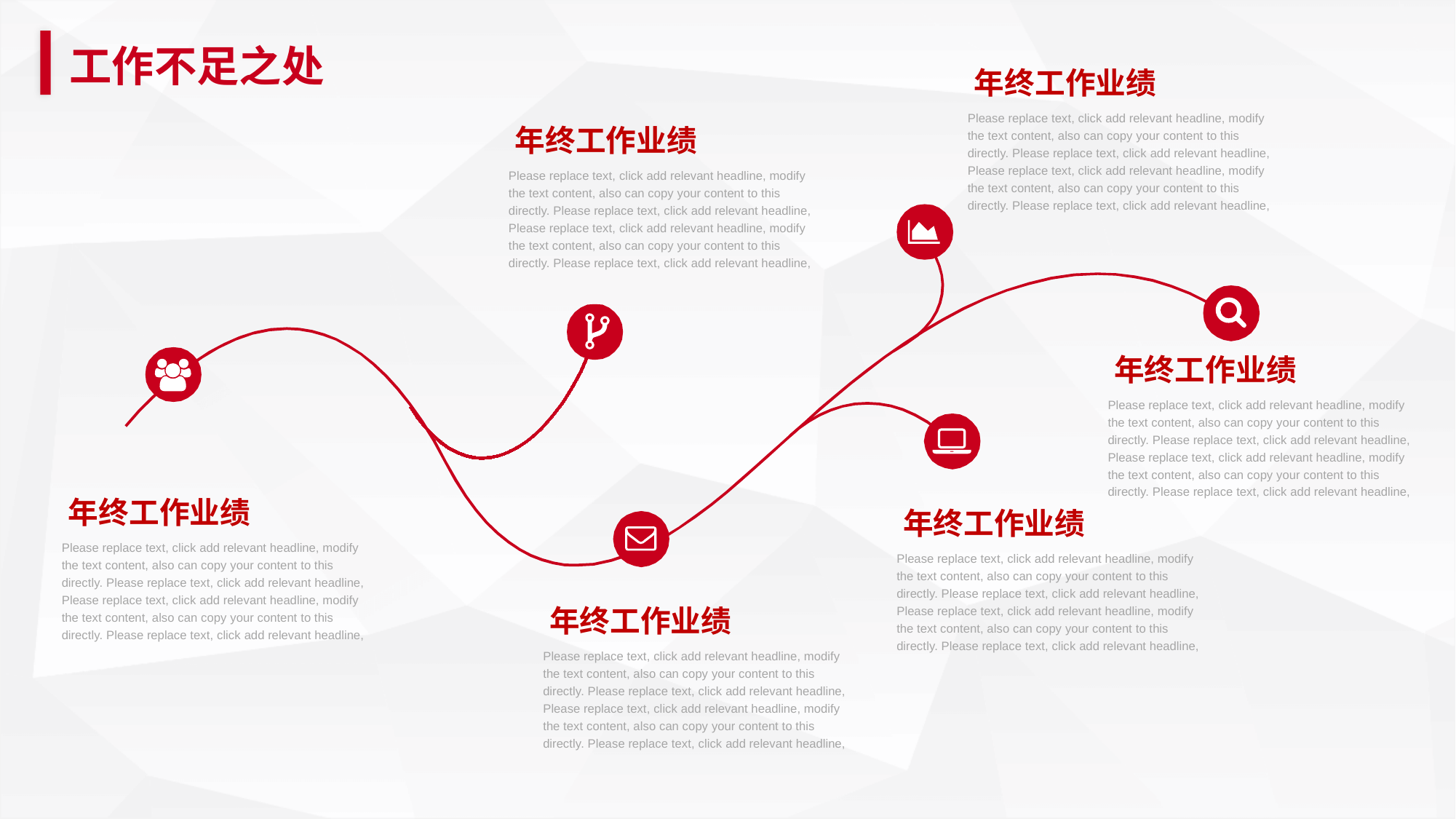

工作不足之处
年终工作业绩
Please replace text, click add relevant headline, modify the text content, also can copy your content to this directly. Please replace text, click add relevant headline, Please replace text, click add relevant headline, modify the text content, also can copy your content to this directly. Please replace text, click add relevant headline,

年终工作业绩
Please replace text, click add relevant headline, modify the text content, also can copy your content to this directly. Please replace text, click add relevant headline, Please replace text, click add relevant headline, modify the text content, also can copy your content to this directly. Please replace text, click add relevant headline,

年终工作业绩

Please replace text, click add relevant headline, modify the text content, also can copy your content to this directly. Please replace text, click add relevant headline, Please replace text, click add relevant headline, modify the text content, also can copy your content to this directly. Please replace text, click add relevant headline,

年终工作业绩
年终工作业绩

Please replace text, click add relevant headline, modify the text content, also can copy your content to this directly. Please replace text, click add relevant headline, Please replace text, click add relevant headline, modify the text content, also can copy your content to this directly. Please replace text, click add relevant headline,

Please replace text, click add relevant headline, modify the text content, also can copy your content to this directly. Please replace text, click add relevant headline, Please replace text, click add relevant headline, modify the text content, also can copy your content to this directly. Please replace text, click add relevant headline,

年终工作业绩
Please replace text, click add relevant headline, modify the text content, also can copy your content to this directly. Please replace text, click add relevant headline, Please replace text, click add relevant headline, modify the text content, also can copy your content to this directly. Please replace text, click add relevant headline,